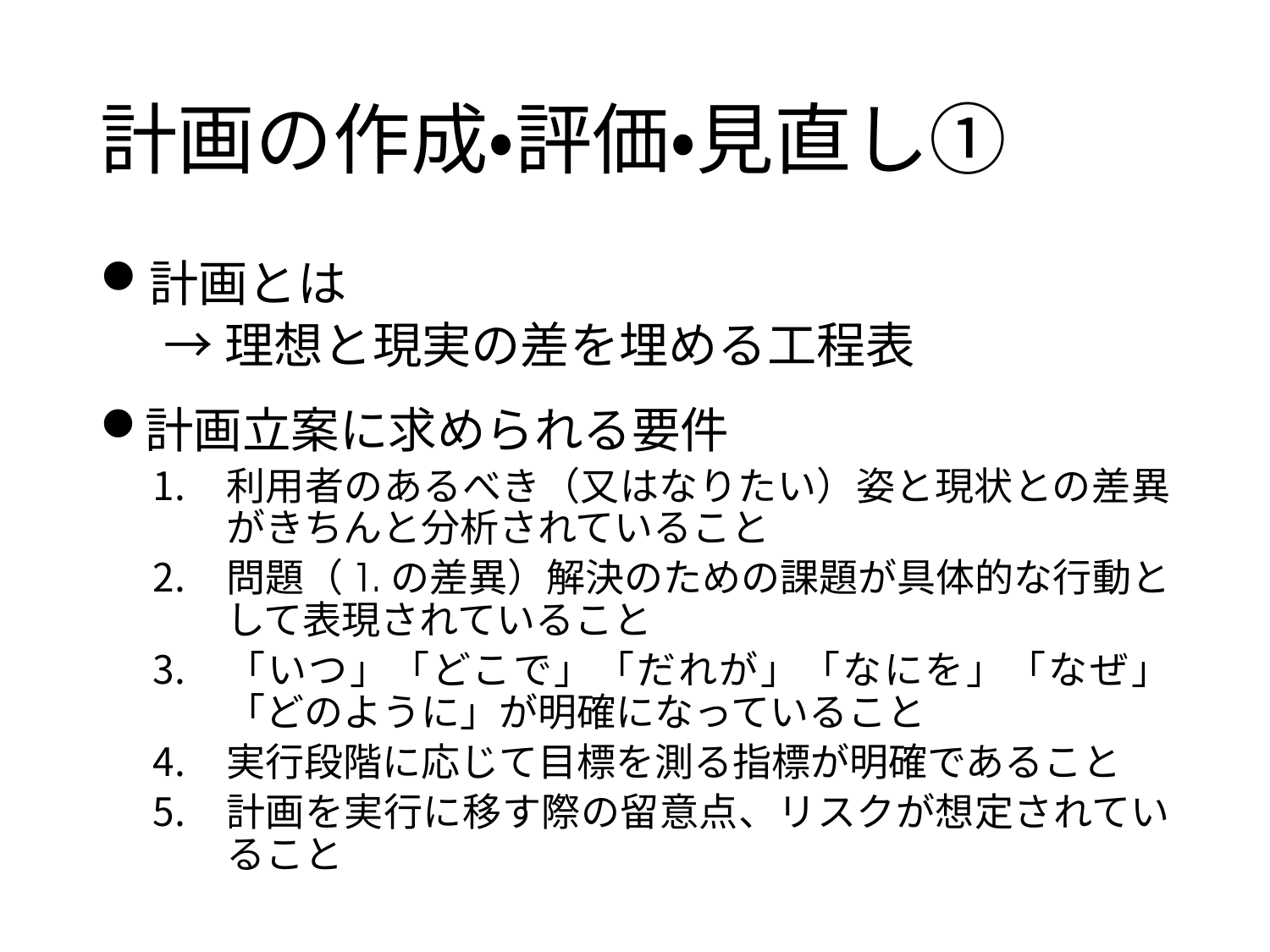

# 計画の作成・評価・見直し①
計画とは
→理想と現実の差を埋める工程表
計画立案に求められる要件
利用者のあるべき（又はなりたい）姿と現状との差異がきちんと分析されていること
問題（1.の差異）解決のための課題が具体的な行動として表現されていること
「いつ」「どこで」「だれが」「なにを」「なぜ」「どのように」が明確になっていること
実行段階に応じて目標を測る指標が明確であること
計画を実行に移す際の留意点、リスクが想定されていること